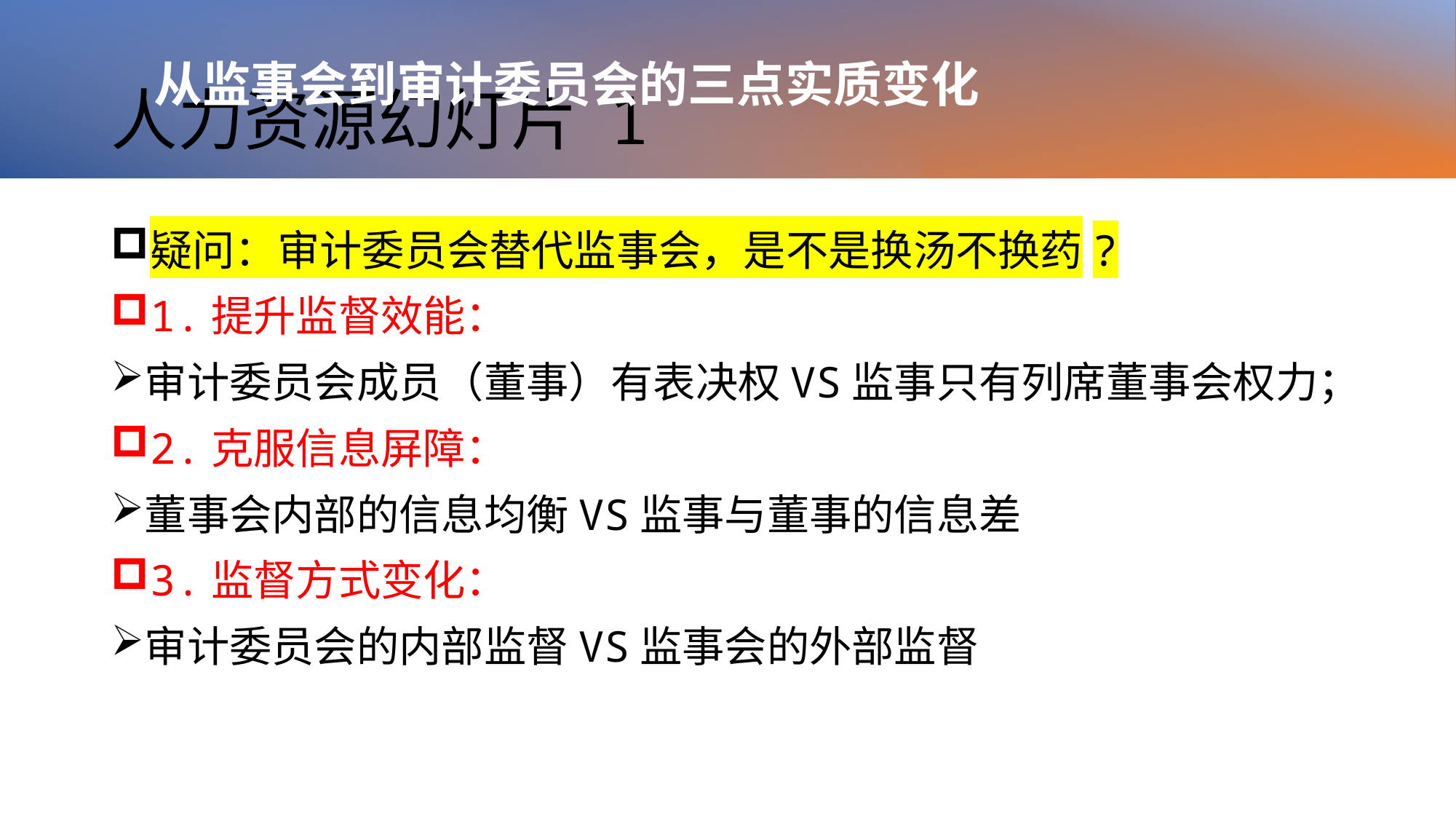

# 人力资源幻灯片 1
从监事会到审计委员会的三点实质变化

疑问：审计委员会替代监事会，是不是换汤不换药?
1.提升监督效能：
审计委员会成员（董事）有表决权VS监事只有列席董事会权力；
2.克服信息屏障：
董事会内部的信息均衡VS监事与董事的信息差
3.监督方式变化：
审计委员会的内部监督VS监事会的外部监督